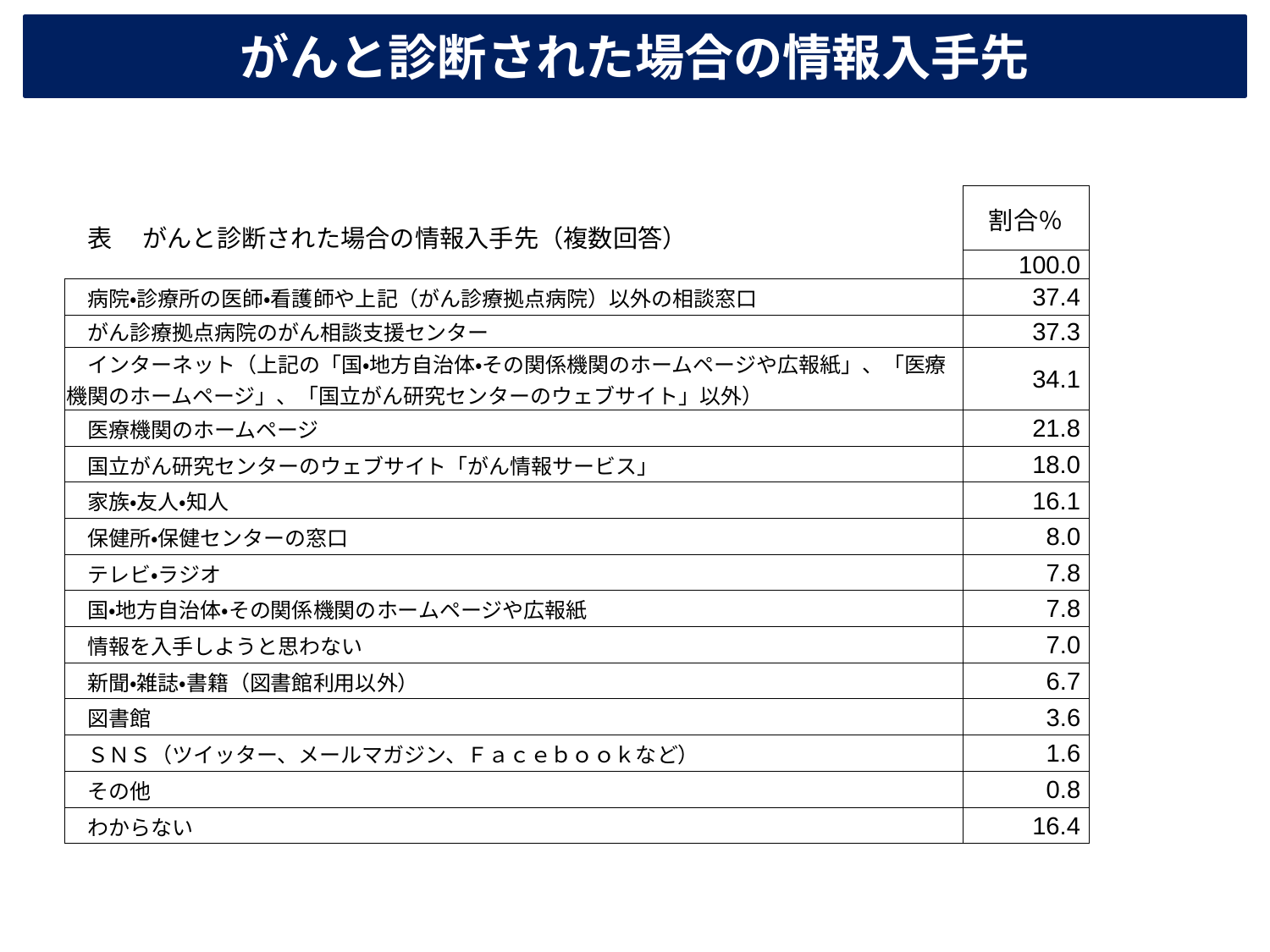

がんと診断された場合の情報入手先
|  | 割合％ |
| --- | --- |
|  | 100.0 |
| 病院・診療所の医師・看護師や上記（がん診療拠点病院）以外の相談窓口 | 37.4 |
| がん診療拠点病院のがん相談支援センター | 37.3 |
| インターネット（上記の「国・地方自治体・その関係機関のホームページや広報紙」、「医療機関のホームページ」、「国立がん研究センターのウェブサイト」以外） | 34.1 |
| 医療機関のホームページ | 21.8 |
| 国立がん研究センターのウェブサイト「がん情報サービス」 | 18.0 |
| 家族・友人・知人 | 16.1 |
| 保健所・保健センターの窓口 | 8.0 |
| テレビ・ラジオ | 7.8 |
| 国・地方自治体・その関係機関のホームページや広報紙 | 7.8 |
| 情報を入手しようと思わない | 7.0 |
| 新聞・雑誌・書籍（図書館利用以外） | 6.7 |
| 図書館 | 3.6 |
| ＳＮＳ（ツイッター、メールマガジン、Ｆａｃｅｂｏｏｋなど） | 1.6 |
| その他 | 0.8 |
| わからない | 16.4 |
表 　がんと診断された場合の情報入手先（複数回答）